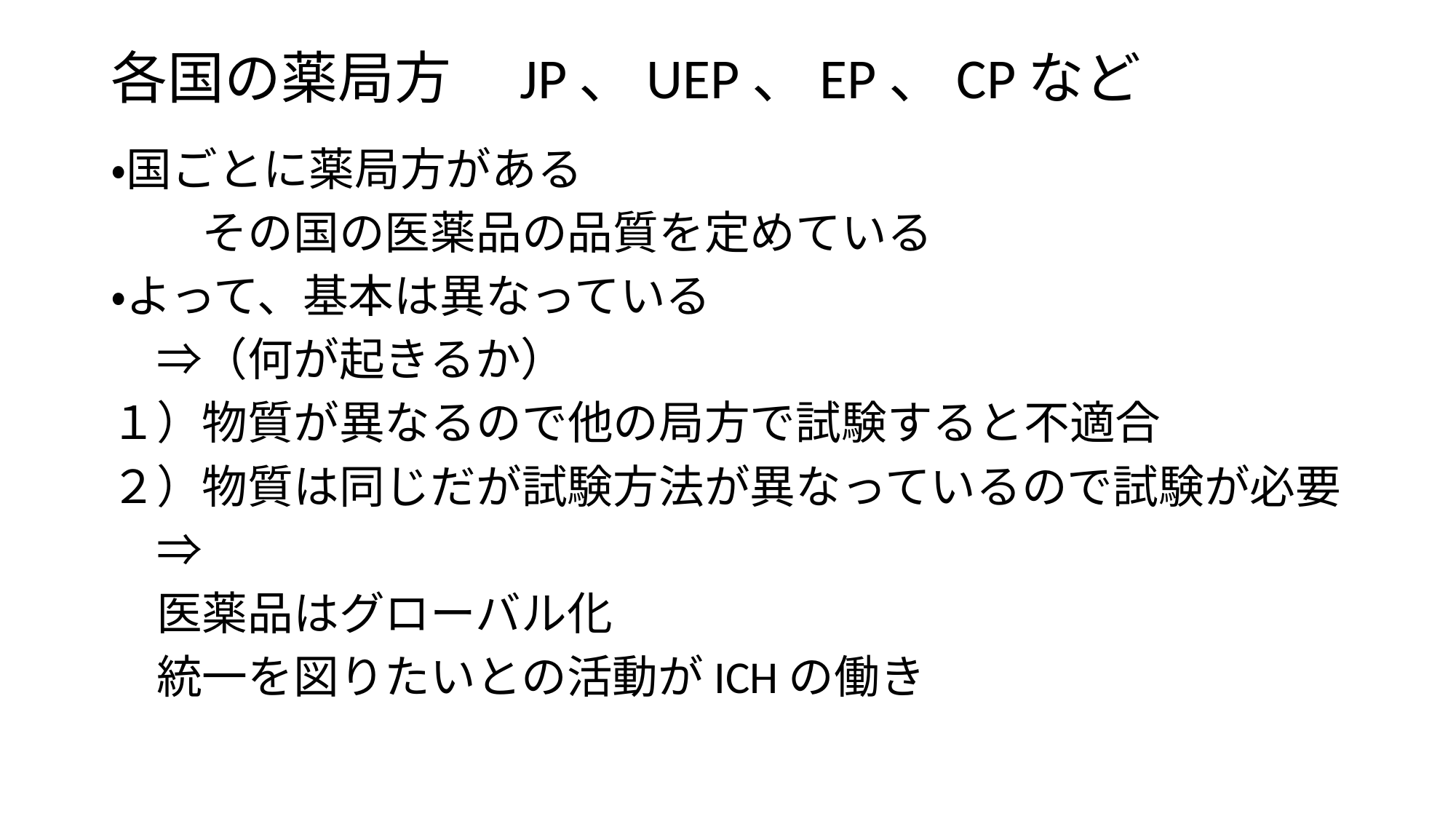

# 各国の薬局方　JP、UEP、EP、CPなど
・国ごとに薬局方がある
　　その国の医薬品の品質を定めている
・よって、基本は異なっている
　⇒（何が起きるか）
１）物質が異なるので他の局方で試験すると不適合
２）物質は同じだが試験方法が異なっているので試験が必要
　⇒
　医薬品はグローバル化
　統一を図りたいとの活動がICHの働き